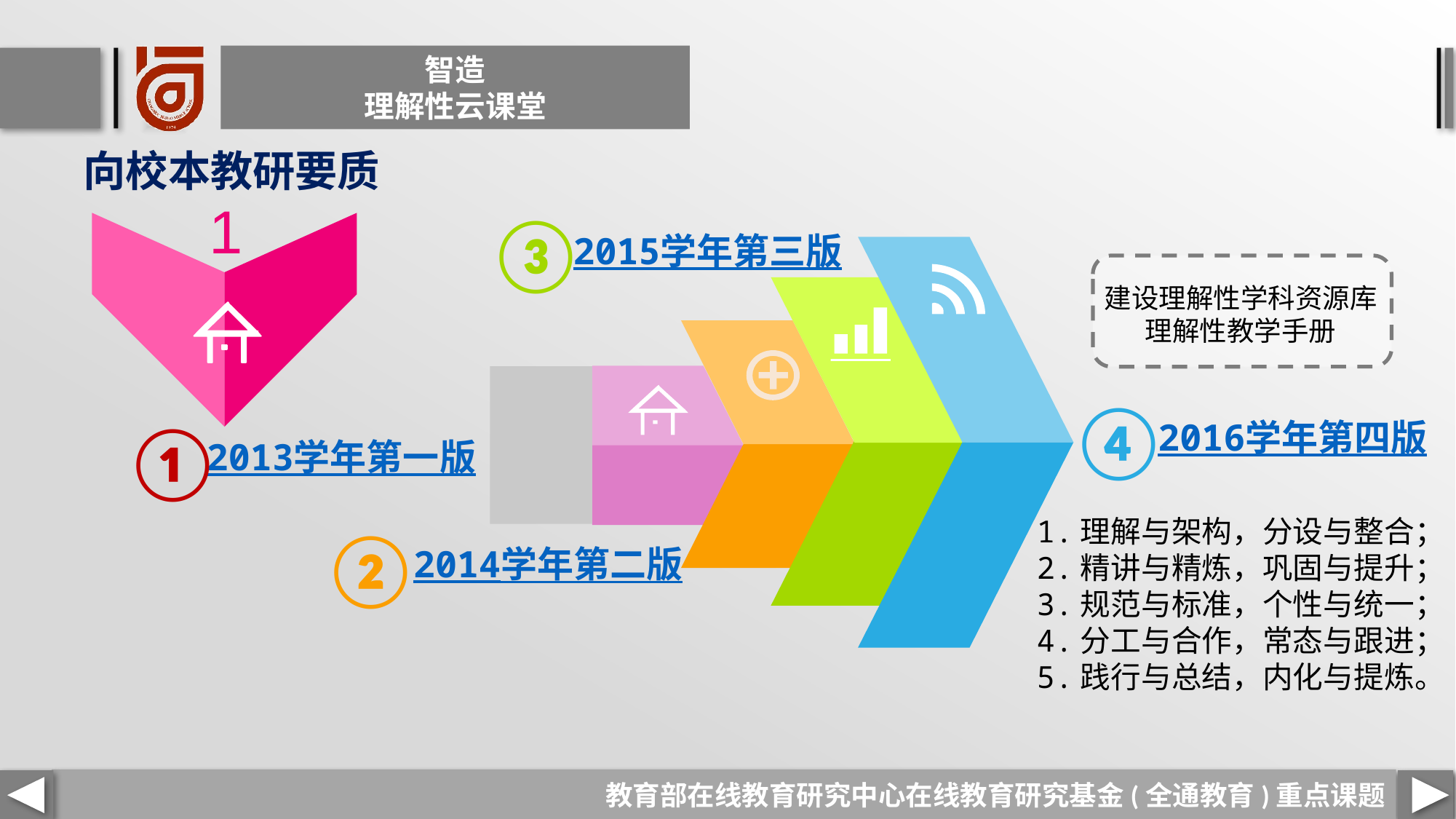

智造
理解性云课堂

向校本教研要质
1
③
2015学年第三版

建设理解性学科资源库
理解性教学手册

④
2016学年第四版
①
2013学年第一版
1.理解与架构，分设与整合；
2.精讲与精炼，巩固与提升；
3.规范与标准，个性与统一；
4.分工与合作，常态与跟进；
5.践行与总结，内化与提炼。
②
2014学年第二版